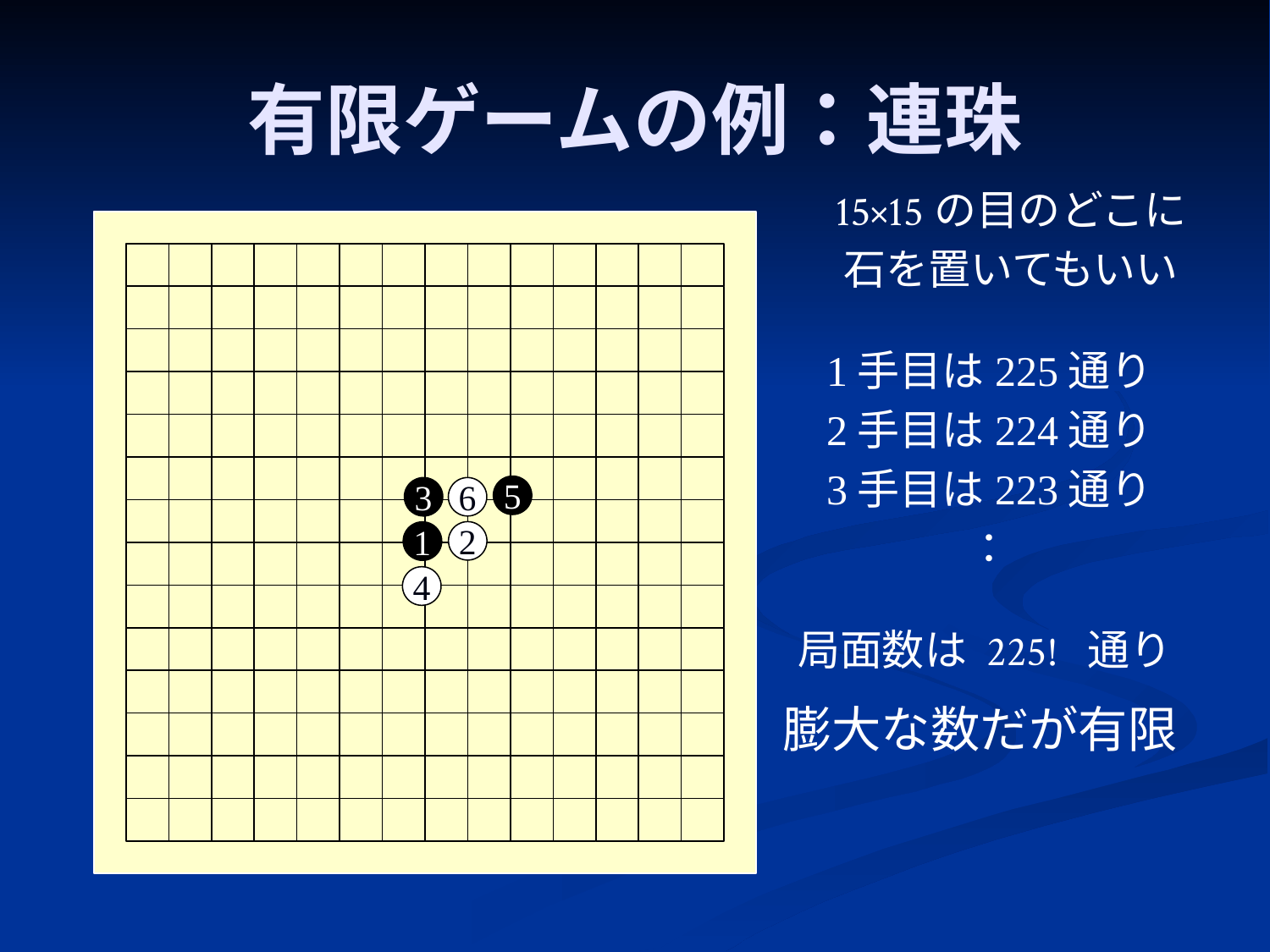

# 有限ゲームの例：連珠
15×15の目のどこに
石を置いてもいい

1手目は225通り
2手目は224通り
3手目は223通り
：
5
3
6
2
1
4
局面数は 225!  通り
膨大な数だが有限